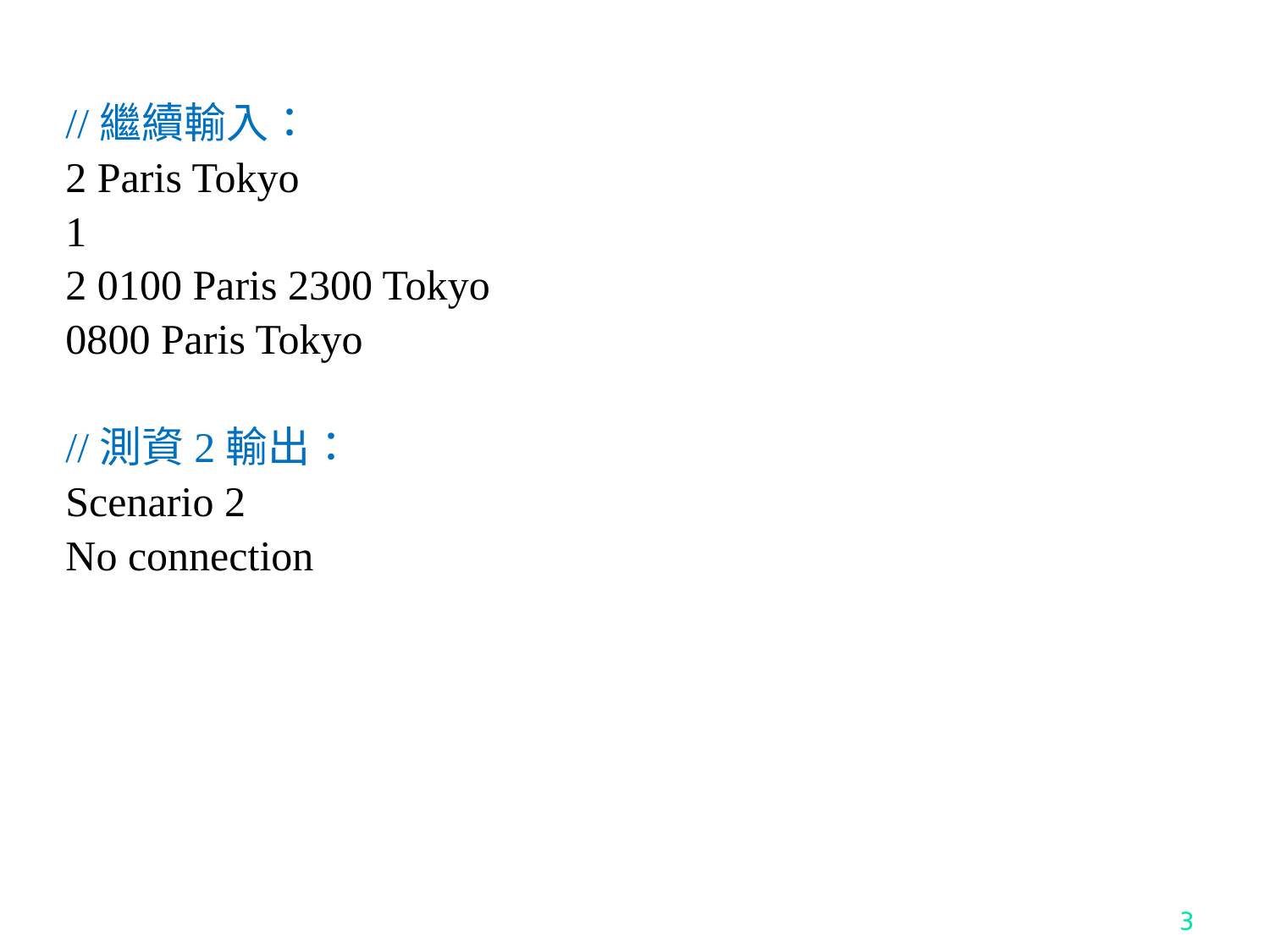

//繼續輸入：
2 Paris Tokyo
1
2 0100 Paris 2300 Tokyo
0800 Paris Tokyo

//測資2輸出：
Scenario 2
No connection

3